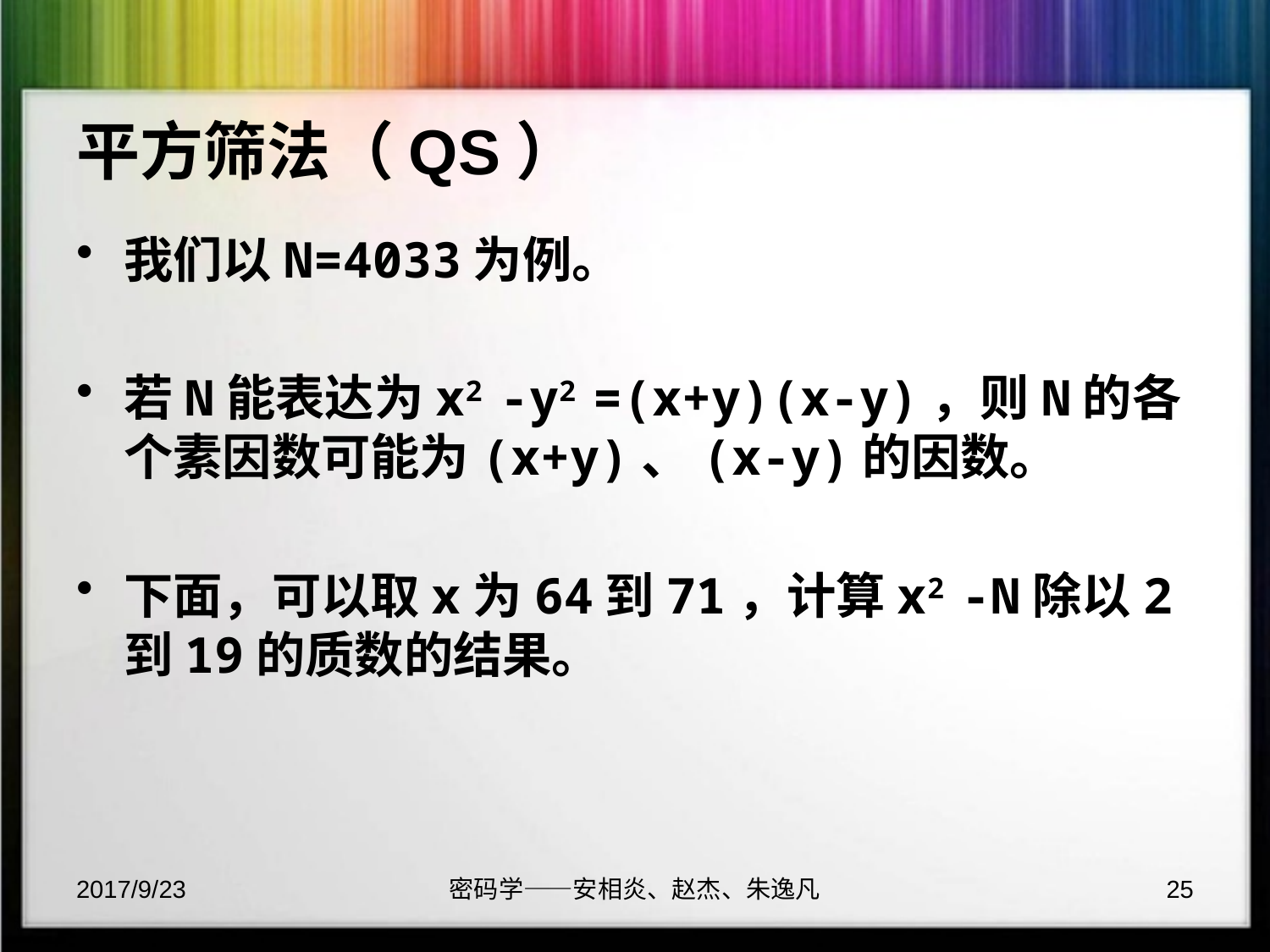

# 平方筛法（QS）
我们以N=4033为例。

若N能表达为x2 -y2 =(x+y)(x-y)，则N的各个素因数可能为(x+y)、(x-y)的因数。

下面，可以取x为64到71，计算x2 -N除以2到19的质数的结果。

2017/9/23
密码学——安相炎、赵杰、朱逸凡
25